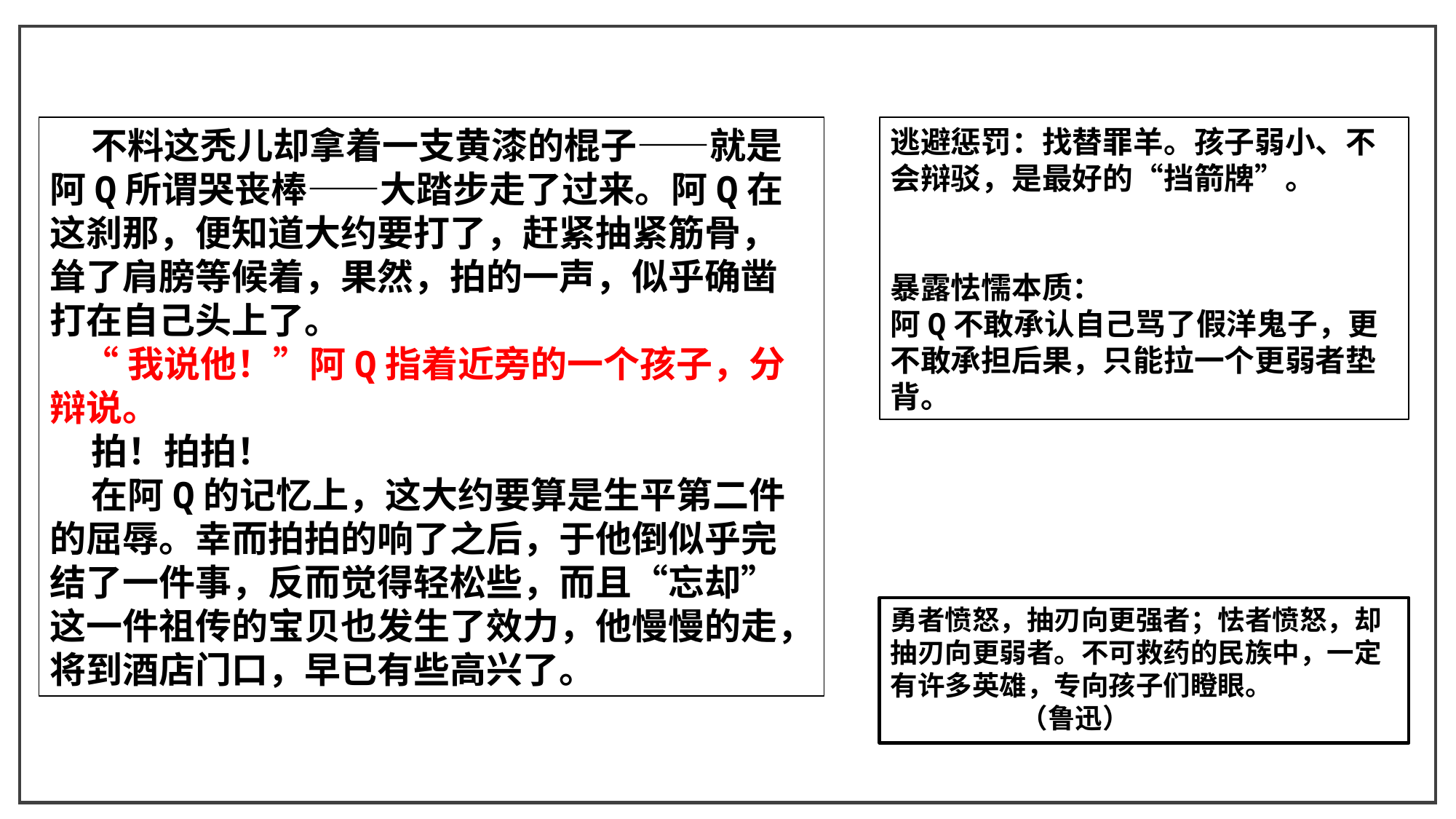

不料这秃儿却拿着一支黄漆的棍子——就是阿Q所谓哭丧棒——大踏步走了过来。阿Q在这刹那，便知道大约要打了，赶紧抽紧筋骨，耸了肩膀等候着，果然，拍的一声，似乎确凿打在自己头上了。
    “我说他！”阿Q指着近旁的一个孩子，分辩说。
    拍！拍拍！
    在阿Q的记忆上，这大约要算是生平第二件的屈辱。幸而拍拍的响了之后，于他倒似乎完结了一件事，反而觉得轻松些，而且“忘却”这一件祖传的宝贝也发生了效力，他慢慢的走，将到酒店门口，早已有些高兴了。
逃避惩罚：找替罪羊。孩子弱小、不会辩驳，是最好的“挡箭牌”。

暴露怯懦本质：
阿Q不敢承认自己骂了假洋鬼子，更不敢承担后果，只能拉一个更弱者垫背。
勇者愤怒，抽刃向更强者；怯者愤怒，却抽刃向更弱者。不可救药的民族中，一定有许多英雄，专向孩子们瞪眼。
                    （鲁迅）